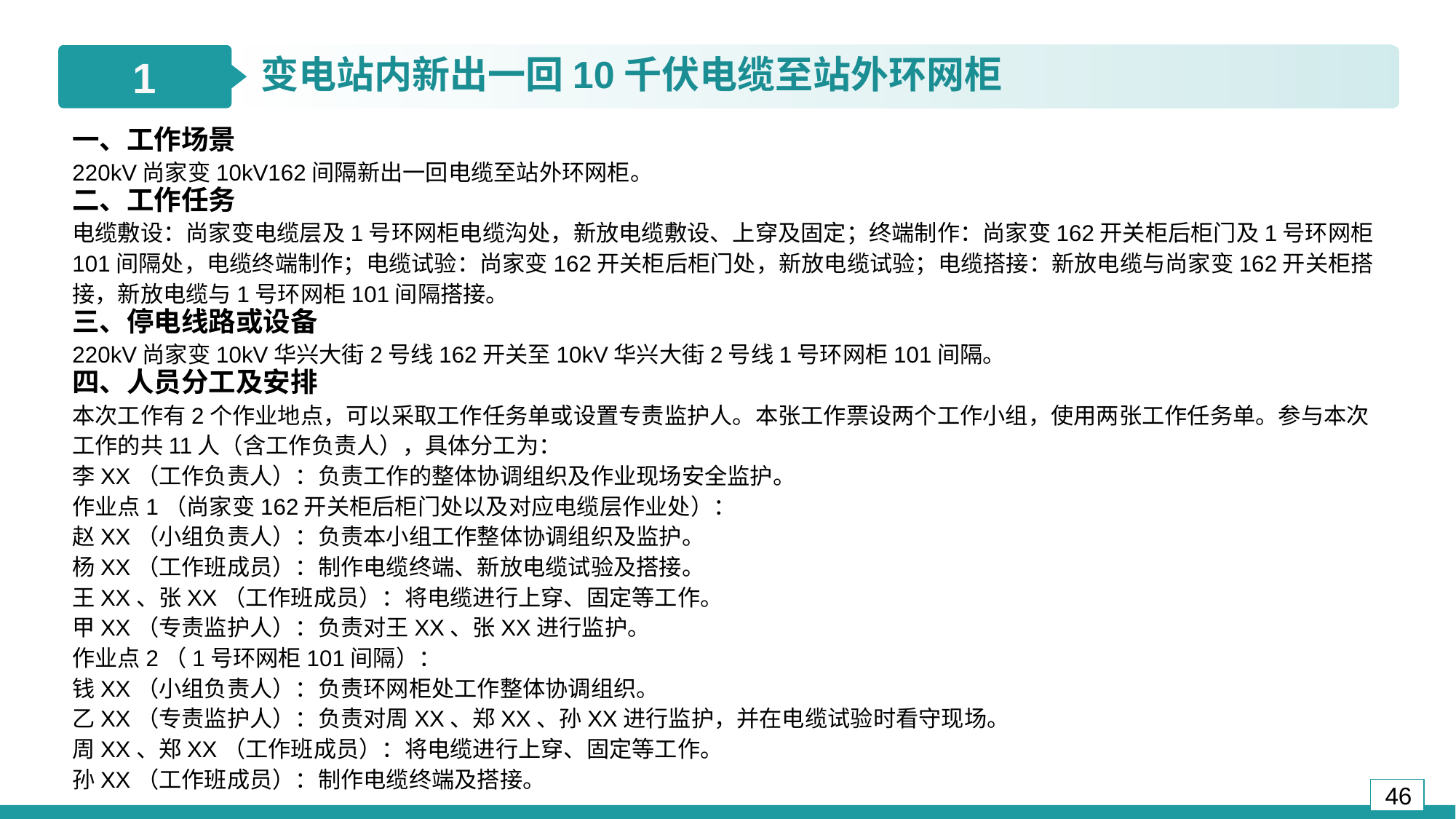

1
变电站内新出一回10千伏电缆至站外环网柜

一、工作场景
220kV尚家变10kV162间隔新出一回电缆至站外环网柜。
二、工作任务
电缆敷设：尚家变电缆层及1号环网柜电缆沟处，新放电缆敷设、上穿及固定；终端制作：尚家变162开关柜后柜门及1号环网柜101间隔处，电缆终端制作；电缆试验：尚家变162开关柜后柜门处，新放电缆试验；电缆搭接：新放电缆与尚家变162开关柜搭接，新放电缆与1号环网柜101间隔搭接。
三、停电线路或设备
220kV尚家变10kV华兴大街2号线162开关至10kV华兴大街2号线1号环网柜101间隔。
四、人员分工及安排
本次工作有2个作业地点，可以采取工作任务单或设置专责监护人。本张工作票设两个工作小组，使用两张工作任务单。参与本次工作的共11人（含工作负责人），具体分工为：
李XX（工作负责人）：负责工作的整体协调组织及作业现场安全监护。
作业点1（尚家变162开关柜后柜门处以及对应电缆层作业处）：
赵XX（小组负责人）：负责本小组工作整体协调组织及监护。
杨XX（工作班成员）：制作电缆终端、新放电缆试验及搭接。
王XX、张XX（工作班成员）：将电缆进行上穿、固定等工作。
甲XX（专责监护人）：负责对王XX、张XX进行监护。
作业点2（1号环网柜101间隔）：
钱XX（小组负责人）：负责环网柜处工作整体协调组织。
乙XX（专责监护人）：负责对周XX、郑XX、孙XX进行监护，并在电缆试验时看守现场。
周XX、郑XX（工作班成员）：将电缆进行上穿、固定等工作。
孙XX（工作班成员）：制作电缆终端及搭接。
3
2

10